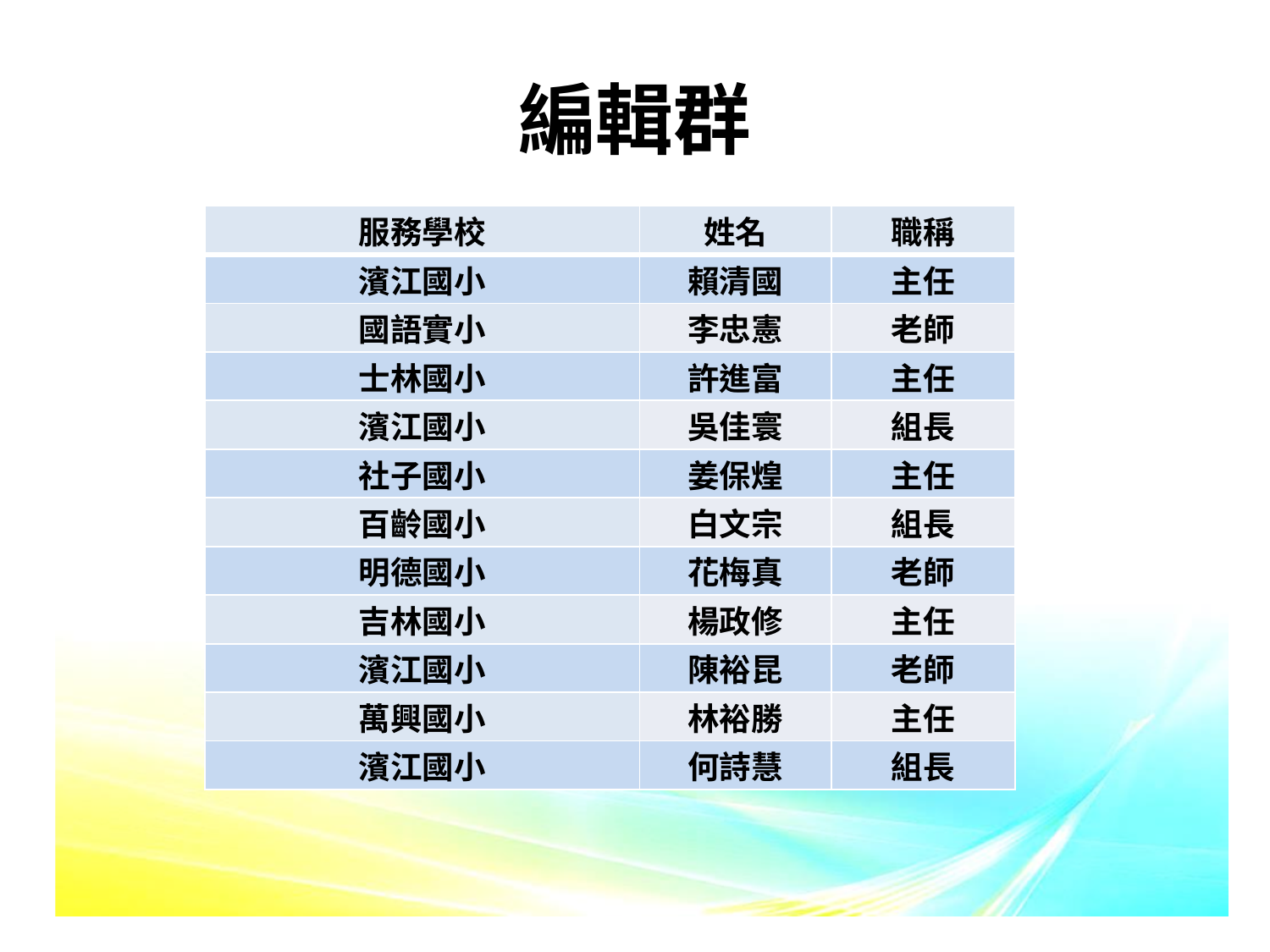

# 編輯群
| 服務學校 | 姓名 | 職稱 |
| --- | --- | --- |
| 濱江國小 | 賴清國 | 主任 |
| 國語實小 | 李忠憲 | 老師 |
| 士林國小 | 許進富 | 主任 |
| 濱江國小 | 吳佳寰 | 組長 |
| 社子國小 | 姜保煌 | 主任 |
| 百齡國小 | 白文宗 | 組長 |
| 明德國小 | 花梅真 | 老師 |
| 吉林國小 | 楊政修 | 主任 |
| 濱江國小 | 陳裕昆 | 老師 |
| 萬興國小 | 林裕勝 | 主任 |
| 濱江國小 | 何詩慧 | 組長 |